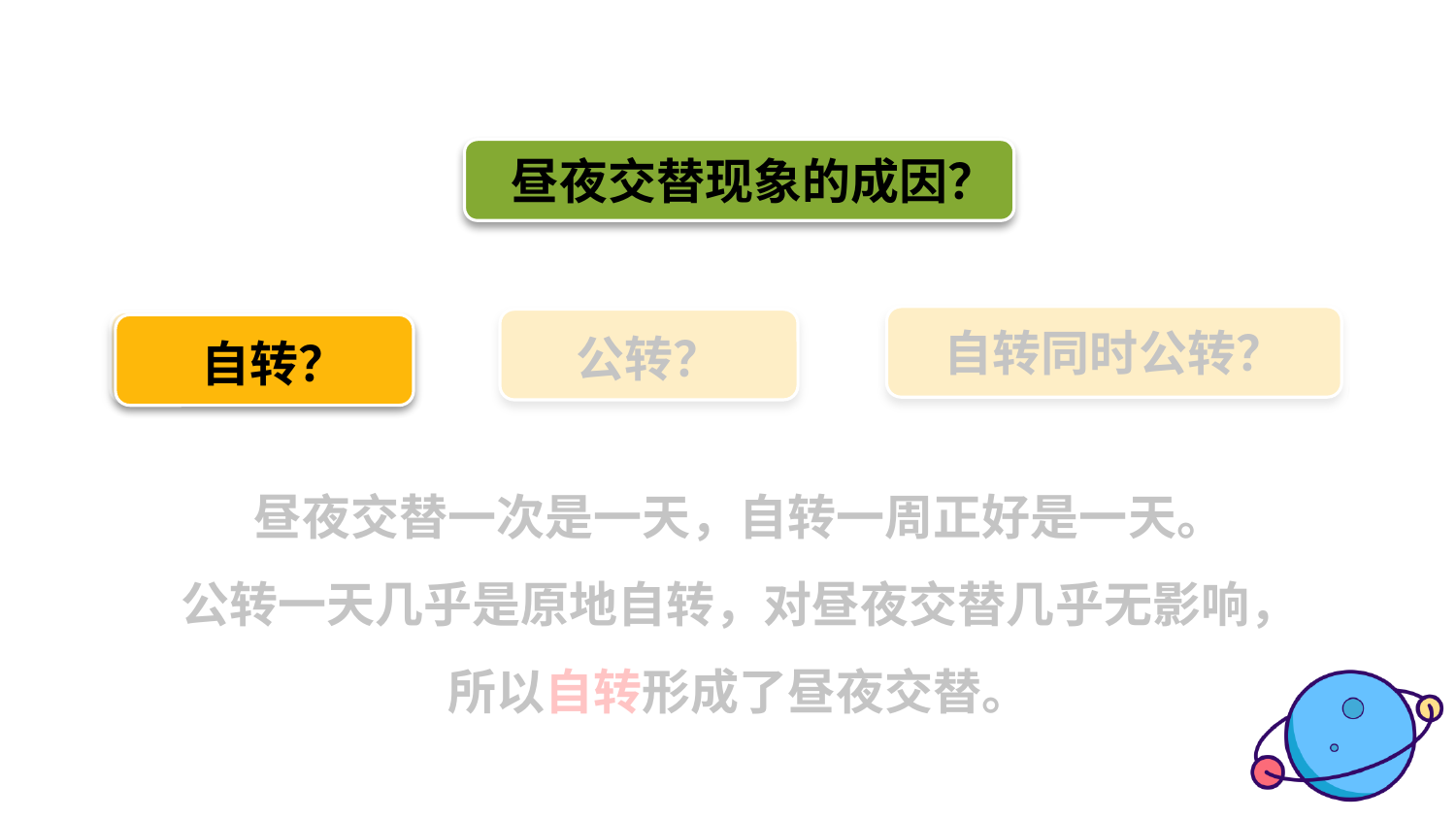

昼夜交替现象的成因？

自转同时公转？

公转？

自转？

自转？
昼夜交替一次是一天，自转一周正好是一天。
公转一天几乎是原地自转，对昼夜交替几乎无影响，
所以自转形成了昼夜交替。